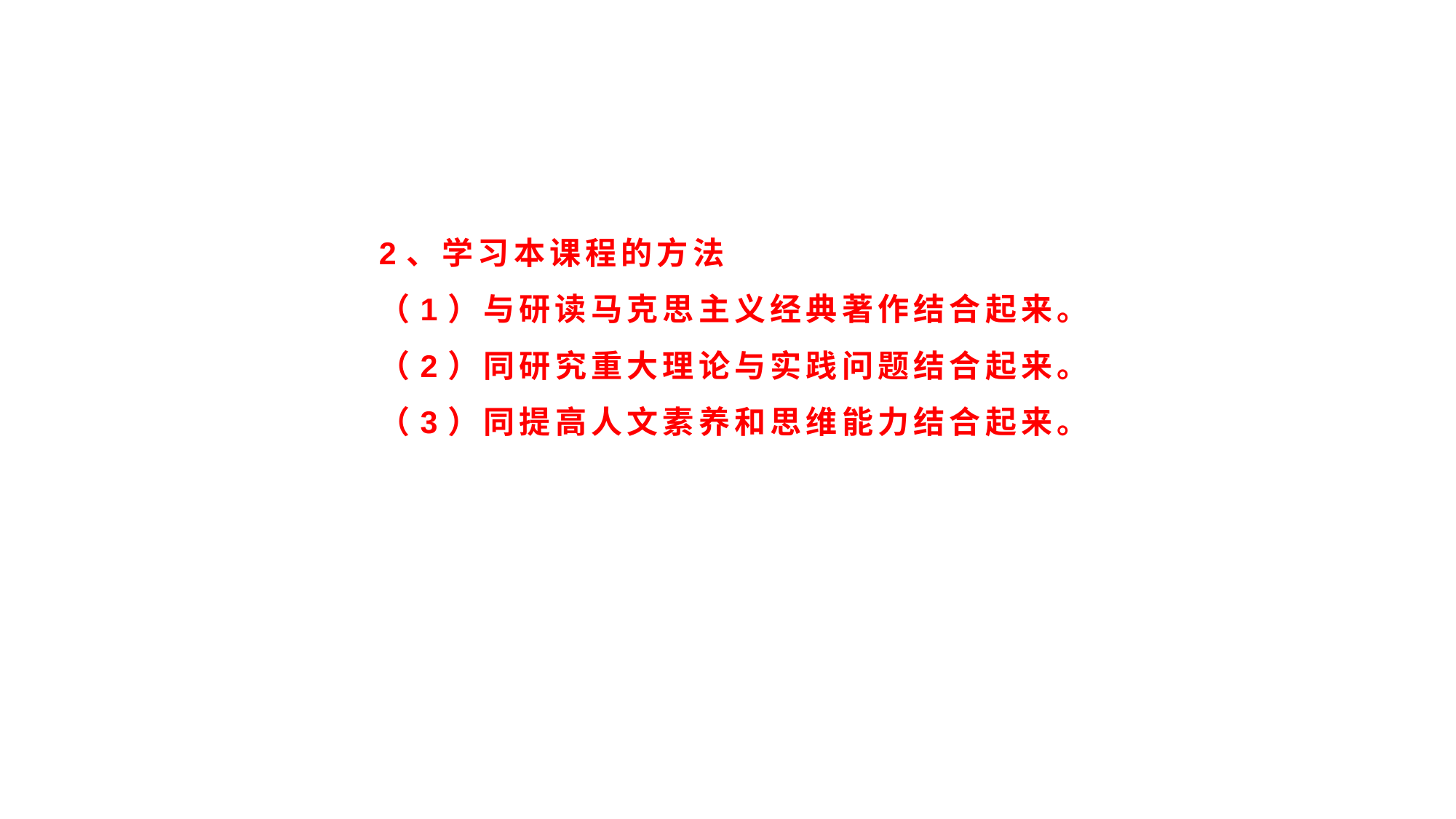

# 2、学习本课程的方法 （1）与研读马克思主义经典著作结合起来。 （2）同研究重大理论与实践问题结合起来。 （3）同提高人文素养和思维能力结合起来。